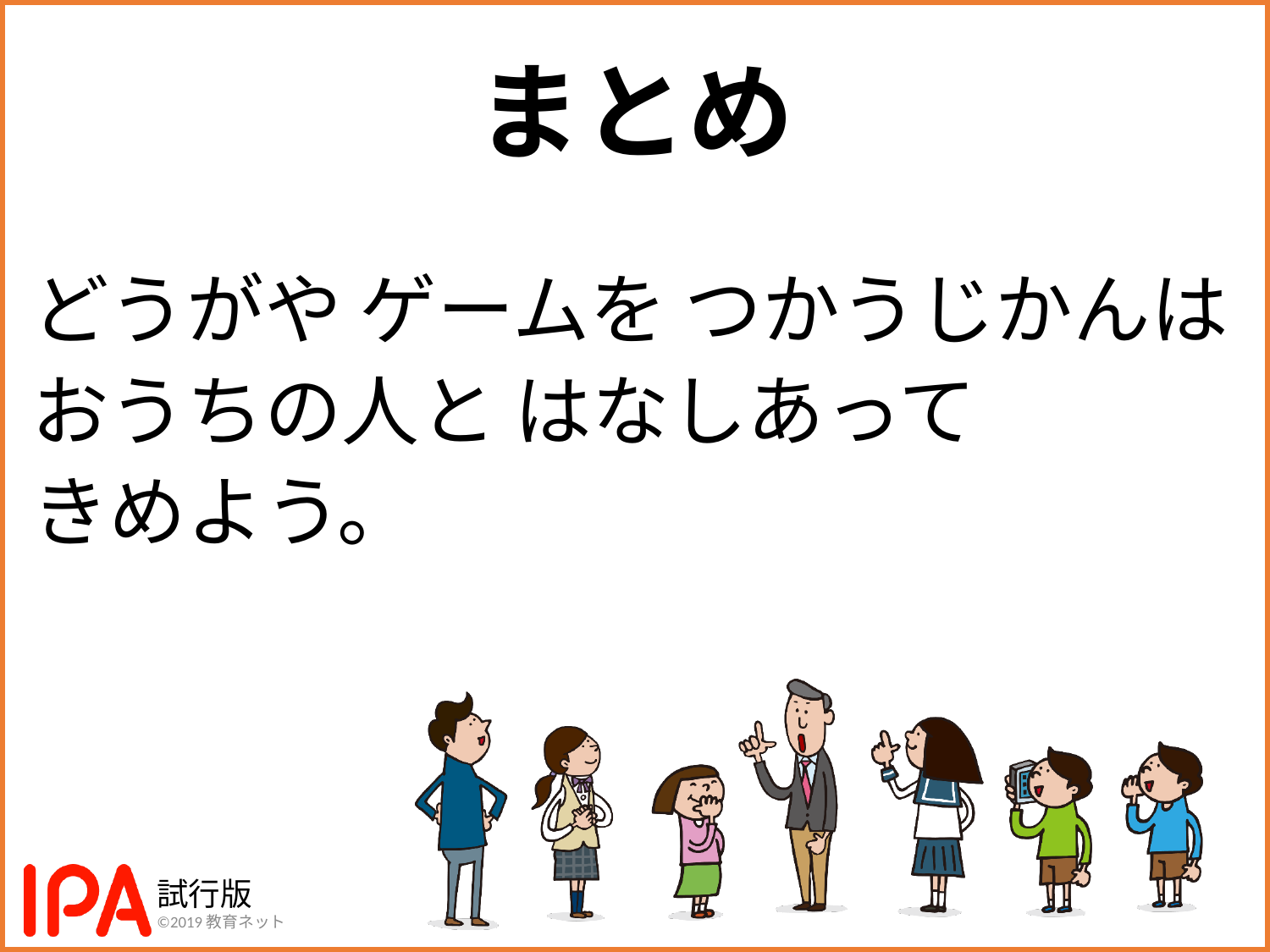

# まとめ
どうがや ゲームを つかうじかんは
おうちの人と はなしあって
きめよう。